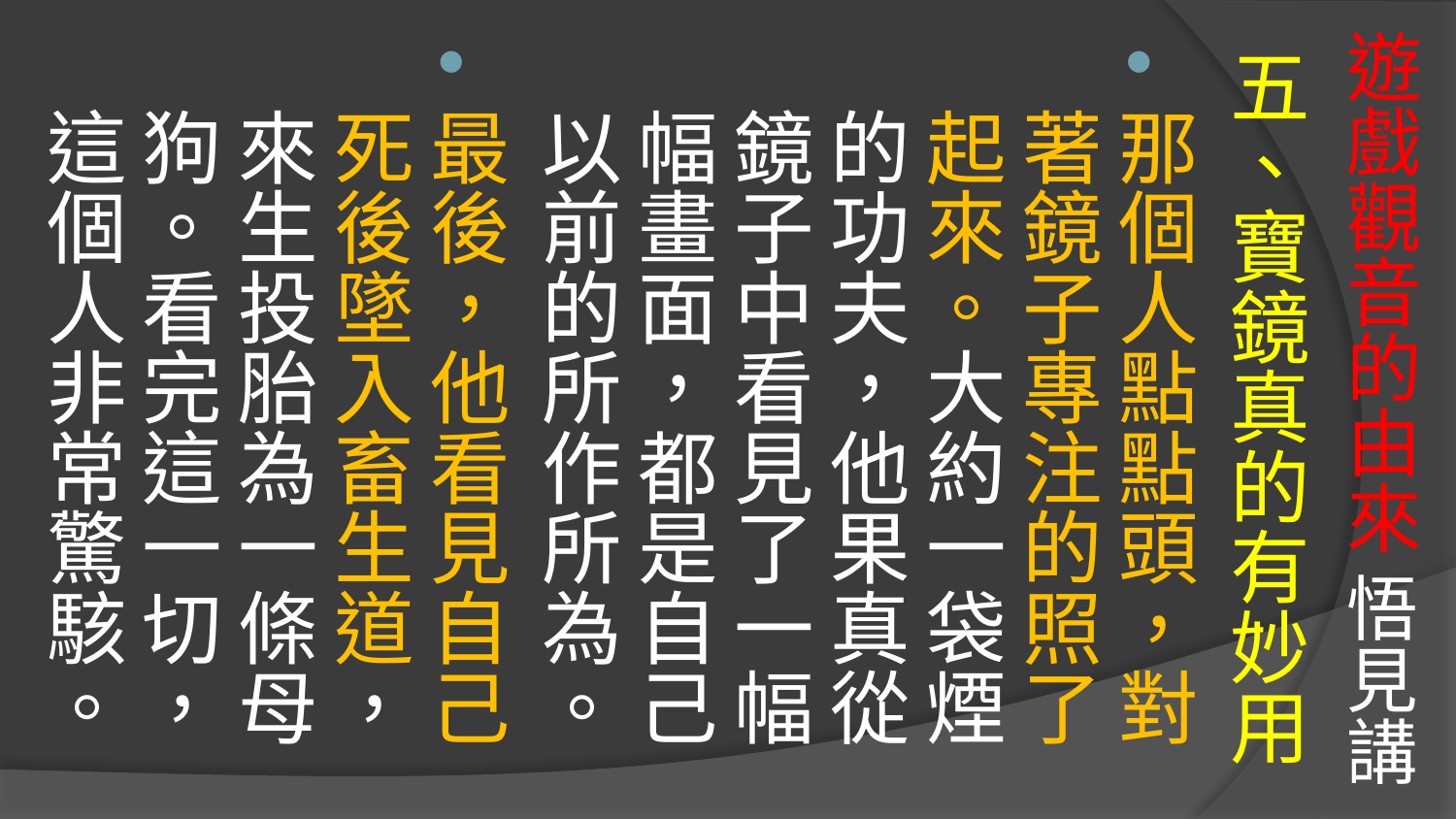

# 遊戲觀音的由來 悟見講
五、寶鏡真的有妙用
那個人點點頭，對著鏡子專注的照了起來。大約一袋煙的功夫，他果真從鏡子中看見了一幅幅畫面，都是自己以前的所作所為。
最後，他看見自己死後墜入畜生道，來生投胎為一條母狗。看完這一切，這個人非常驚駭。